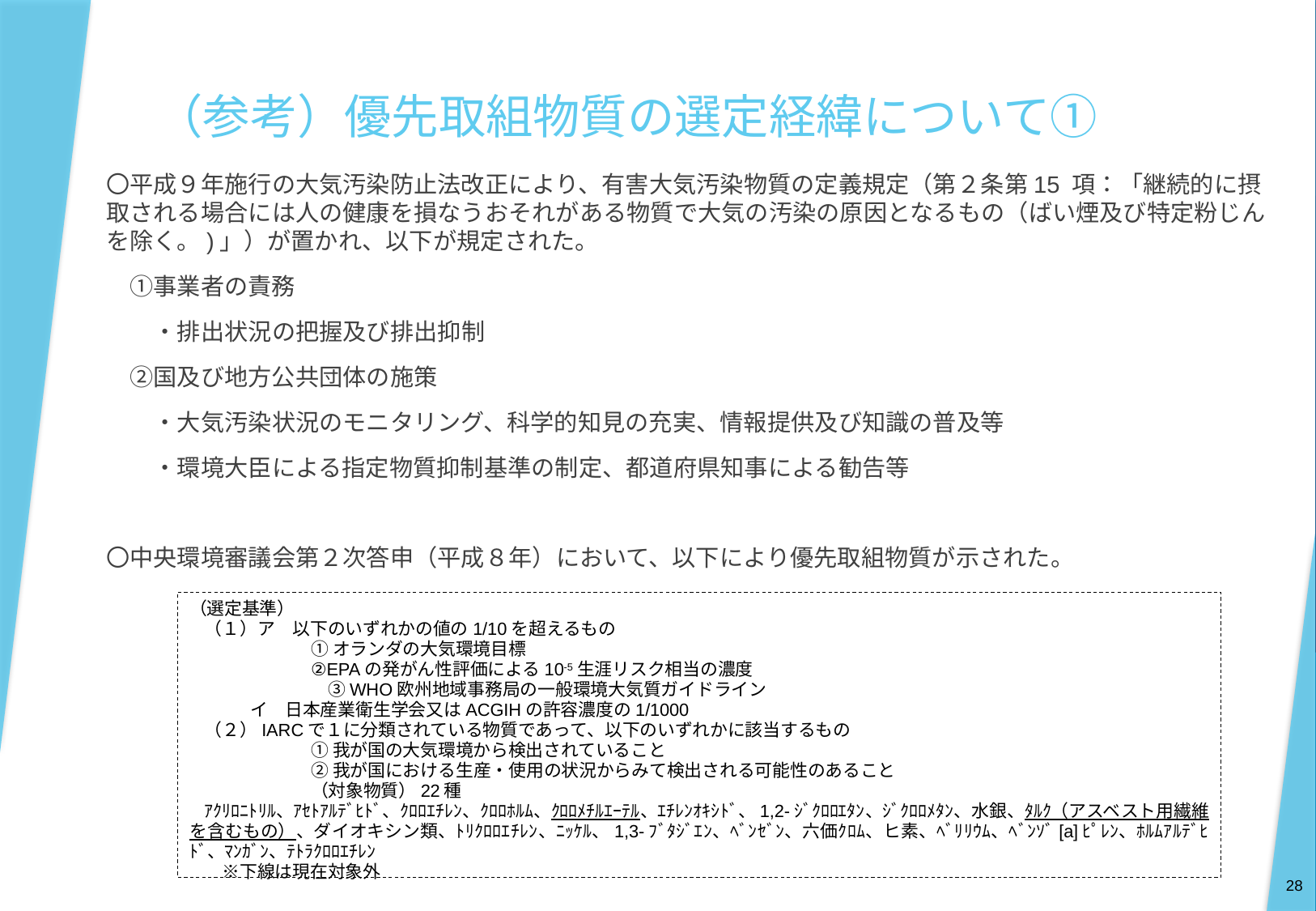

# （参考）優先取組物質の選定経緯について①
〇平成９年施行の大気汚染防止法改正により、有害大気汚染物質の定義規定（第２条第15 項：「継続的に摂取される場合には人の健康を損なうおそれがある物質で大気の汚染の原因となるもの（ばい煙及び特定粉じんを除く。)」）が置かれ、以下が規定された。
　①事業者の責務
　　・排出状況の把握及び排出抑制
　②国及び地方公共団体の施策
　　・大気汚染状況のモニタリング、科学的知見の充実、情報提供及び知識の普及等
　　・環境大臣による指定物質抑制基準の制定、都道府県知事による勧告等

〇中央環境審議会第２次答申（平成８年）において、以下により優先取組物質が示された。

（選定基準）
（１）ア　以下のいずれかの値の1/10を超えるもの
①オランダの大気環境目標
②EPAの発がん性評価による10-5生涯リスク相当の濃度
　　　　　　　③WHO欧州地域事務局の一般環境大気質ガイドライン
イ　日本産業衛生学会又はACGIHの許容濃度の1/1000
（２）IARCで１に分類されている物質であって、以下のいずれかに該当するもの
①我が国の大気環境から検出されていること
②我が国における生産・使用の状況からみて検出される可能性のあること
（対象物質）22種
ｱｸﾘﾛﾆﾄﾘﾙ、ｱｾﾄｱﾙﾃﾞﾋﾄﾞ、ｸﾛﾛｴﾁﾚﾝ、ｸﾛﾛﾎﾙﾑ、ｸﾛﾛﾒﾁﾙｴｰﾃﾙ、ｴﾁﾚﾝｵｷｼﾄﾞ、1,2-ｼﾞｸﾛﾛｴﾀﾝ、ｼﾞｸﾛﾛﾒﾀﾝ、水銀、ﾀﾙｸ（アスベスト用繊維を含むもの）、ダイオキシン類、ﾄﾘｸﾛﾛｴﾁﾚﾝ、ﾆｯｹﾙ、1,3-ﾌﾞﾀｼﾞｴﾝ、ﾍﾞﾝｾﾞﾝ、六価ｸﾛﾑ、ヒ素、ﾍﾞﾘﾘｳﾑ、ﾍﾞﾝｿﾞ[a]ﾋﾟﾚﾝ、ﾎﾙﾑｱﾙﾃﾞﾋﾄﾞ、ﾏﾝｶﾞﾝ、ﾃﾄﾗｸﾛﾛｴﾁﾚﾝ
　※下線は現在対象外

28